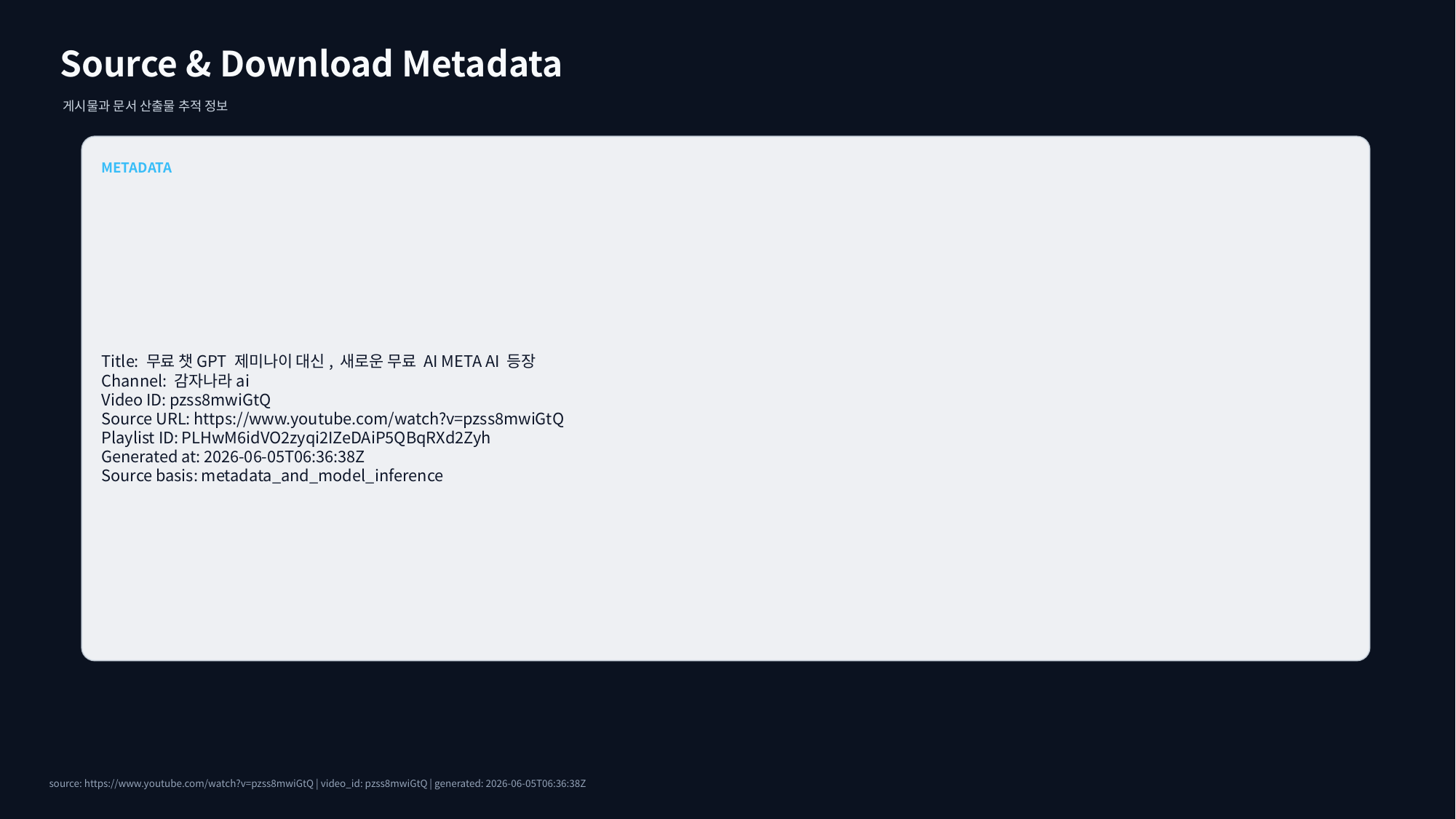

Source & Download Metadata
게시물과 문서 산출물 추적 정보

METADATA
Title: 무료 챗GPT 제미나이 대신, 새로운 무료 AI META AI 등장
Channel: 감자나라ai
Video ID: pzss8mwiGtQ
Source URL: https://www.youtube.com/watch?v=pzss8mwiGtQ
Playlist ID: PLHwM6idVO2zyqi2IZeDAiP5QBqRXd2Zyh
Generated at: 2026-06-05T06:36:38Z
Source basis: metadata_and_model_inference
source: https://www.youtube.com/watch?v=pzss8mwiGtQ | video_id: pzss8mwiGtQ | generated: 2026-06-05T06:36:38Z